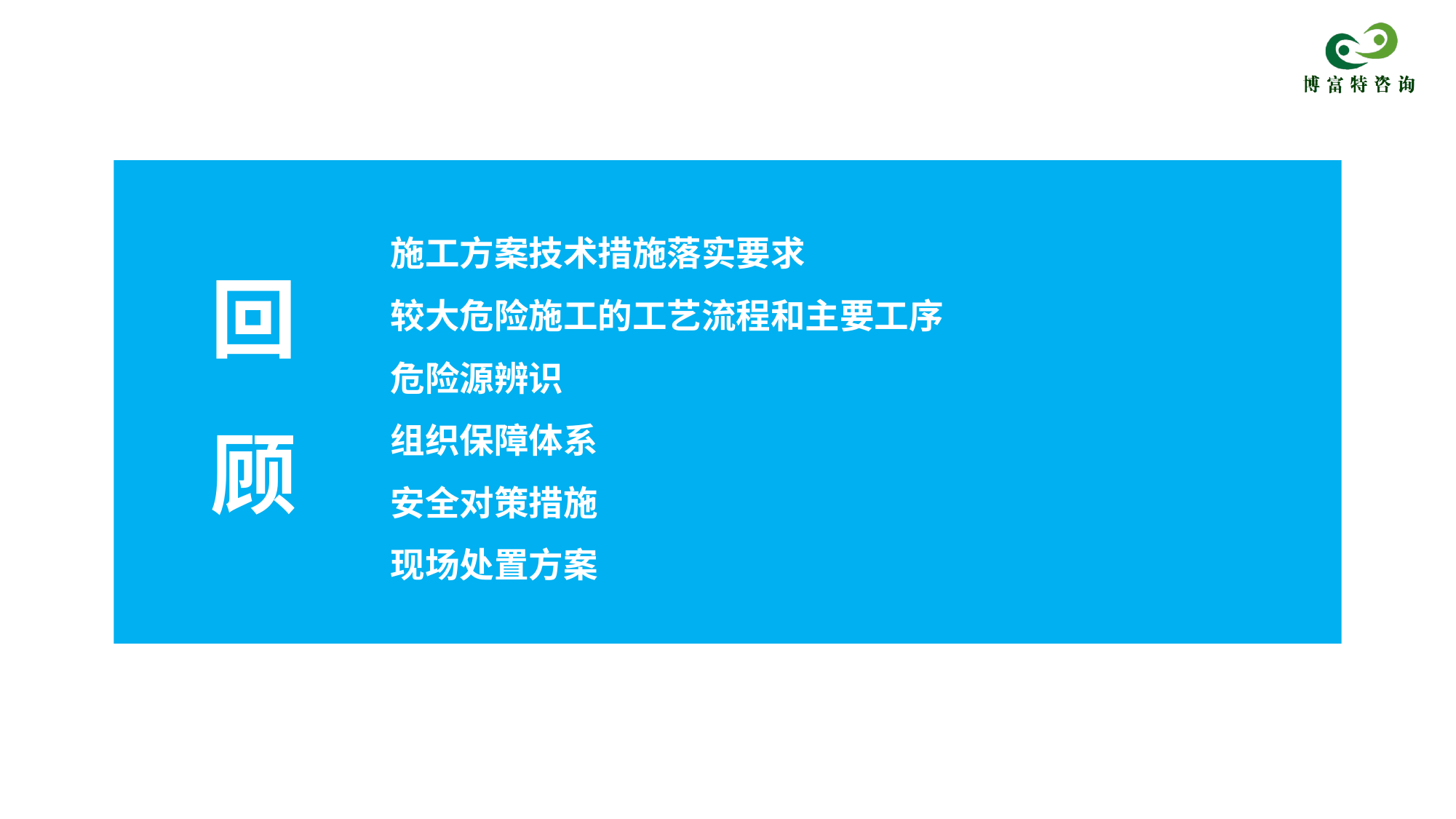

施工方案技术措施落实要求
较大危险施工的工艺流程和主要工序
危险源辨识
组织保障体系
安全对策措施
现场处置方案
回
顾